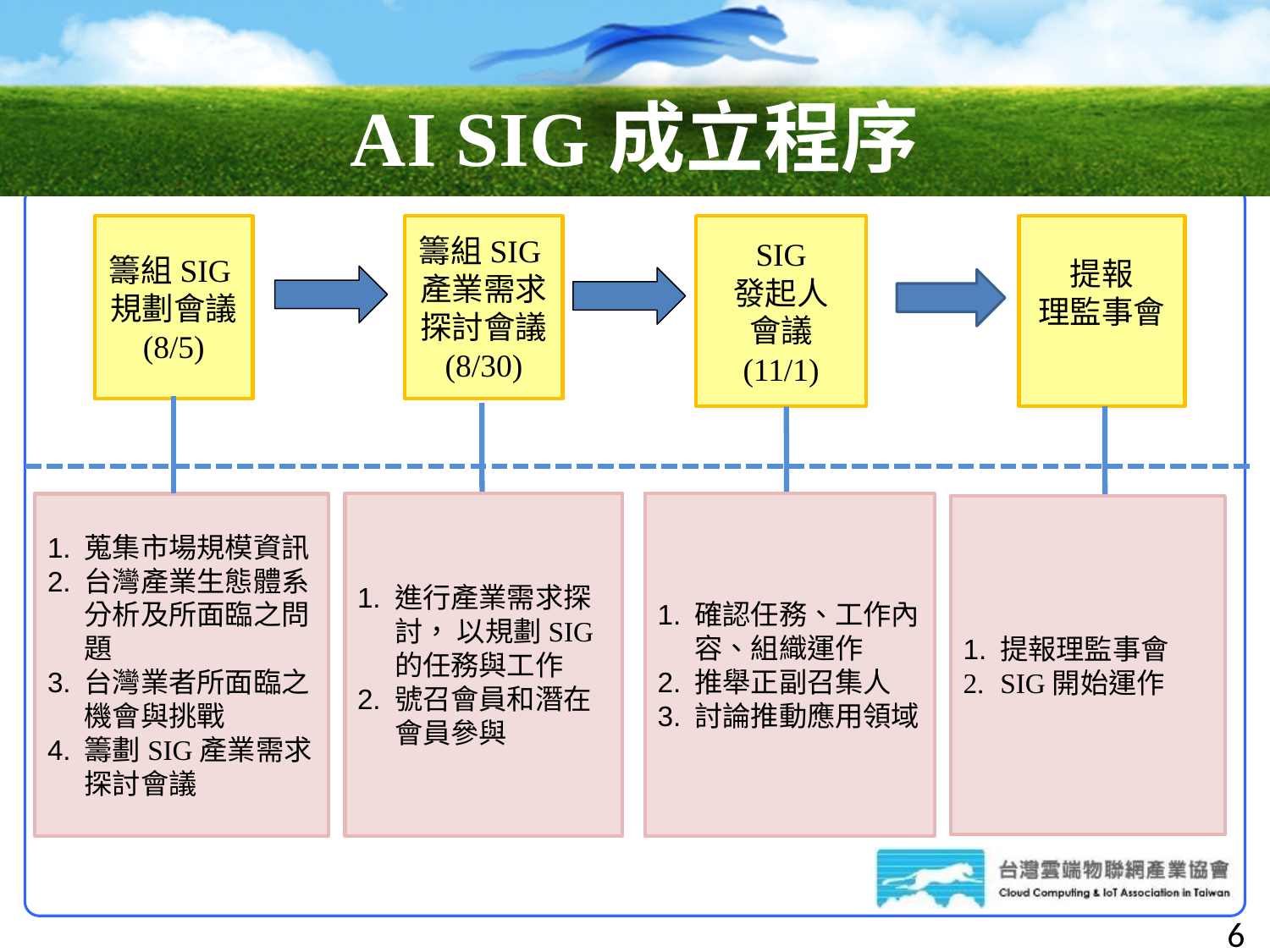

# AI SIG成立程序
籌組SIG規劃會議
(8/5)
SIG
發起人
會議
(11/1)
籌組SIG產業需求探討會議
(8/30)
提報
理監事會

確認任務、工作內容、組織運作
推舉正副召集人
討論推動應用領域

進行產業需求探討， 以規劃SIG的任務與工作
號召會員和潛在會員參與

蒐集市場規模資訊
台灣產業生態體系分析及所面臨之問題
台灣業者所面臨之機會與挑戰
籌劃SIG產業需求探討會議
提報理監事會
SIG開始運作